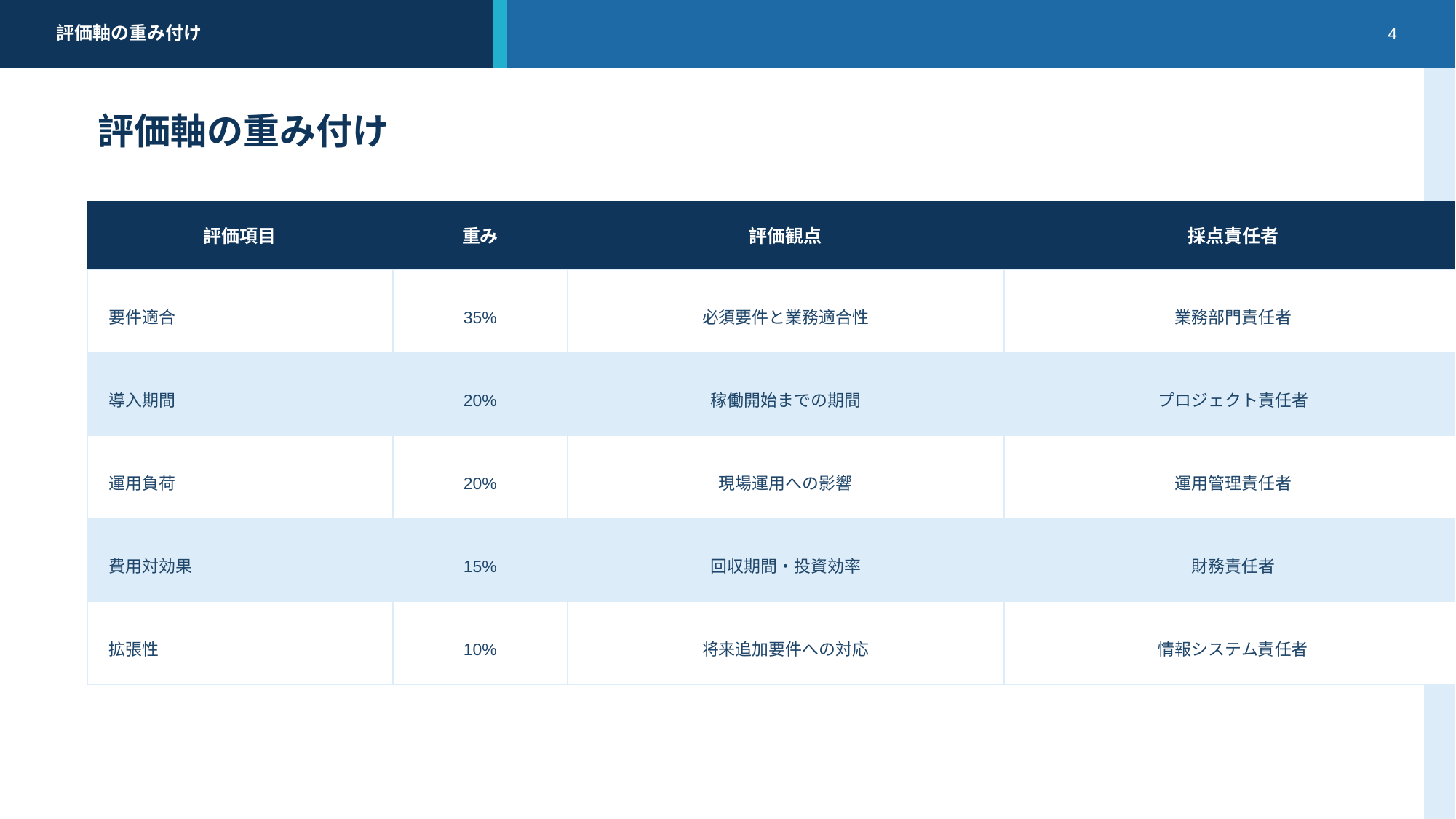

評価軸の重み付け
4

評価軸の重み付け

評価項目
重み
評価観点
採点責任者

要件適合
35%
必須要件と業務適合性
業務部門責任者

導入期間
20%
稼働開始までの期間
プロジェクト責任者

運用負荷
20%
現場運用への影響
運用管理責任者

費用対効果
15%
回収期間・投資効率
財務責任者

拡張性
10%
将来追加要件への対応
情報システム責任者